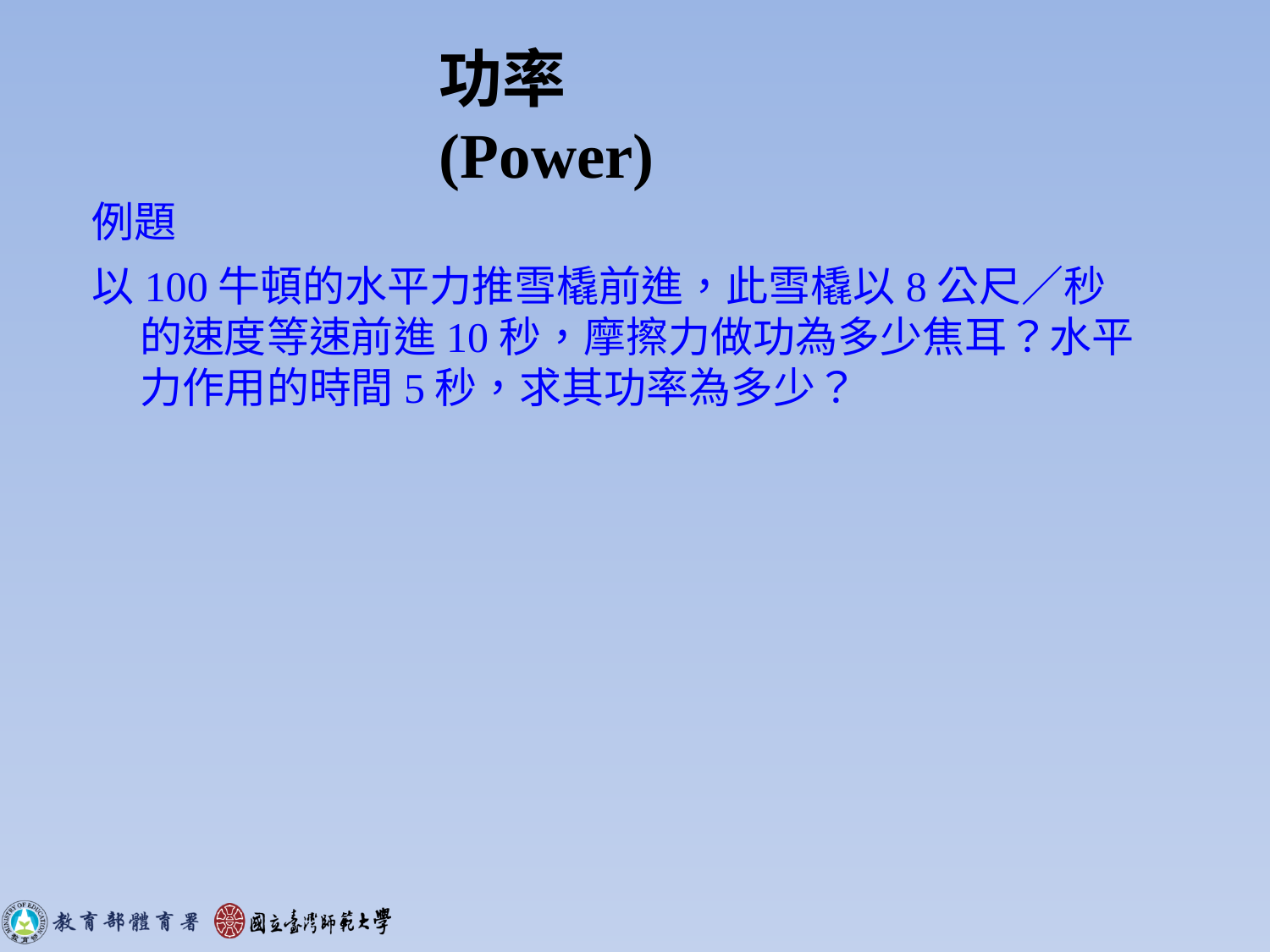

功率(Power)
例題
以100牛頓的水平力推雪橇前進，此雪橇以8公尺／秒的速度等速前進10秒，摩擦力做功為多少焦耳？水平力作用的時間5秒，求其功率為多少？